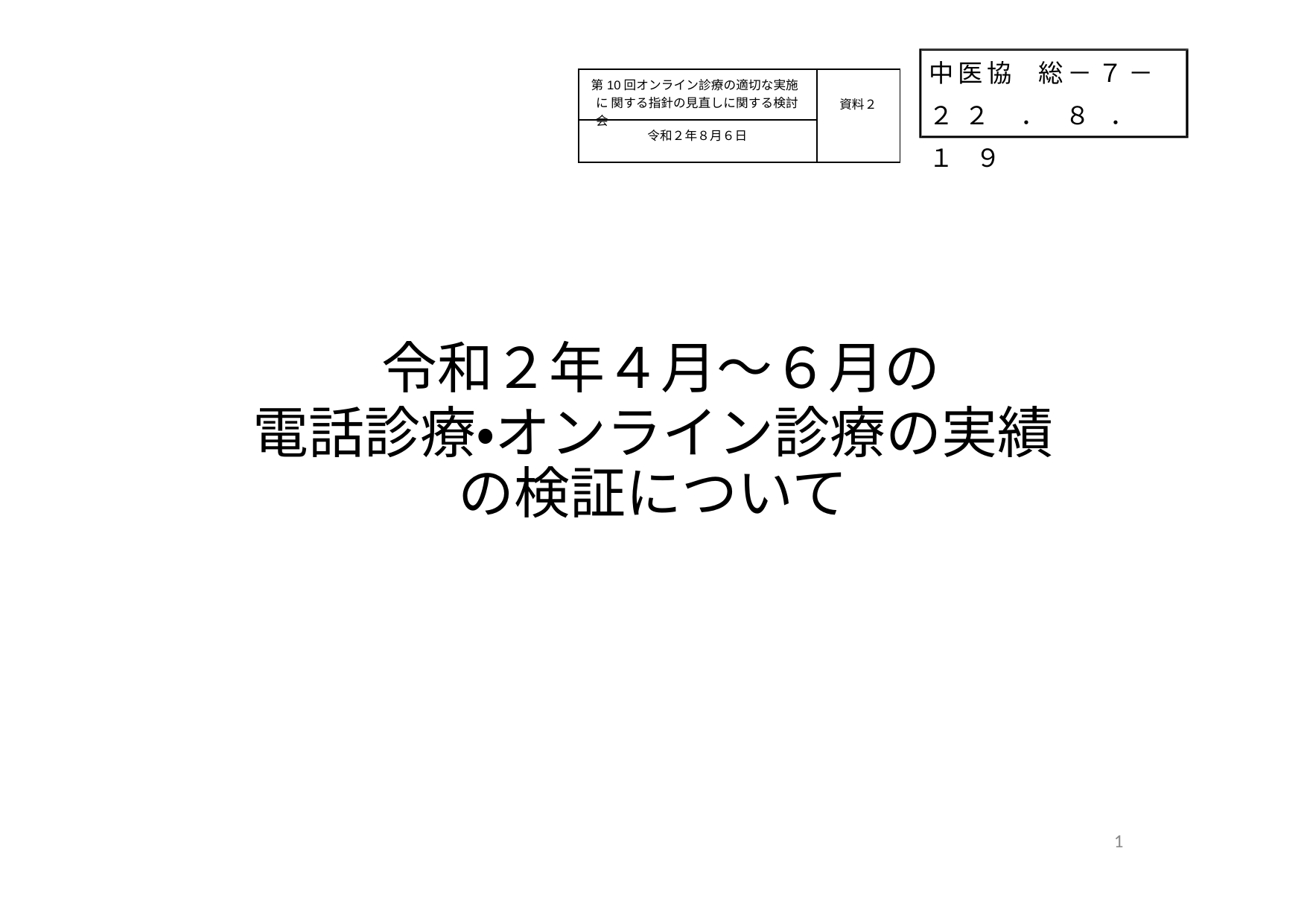

中医協		総－ ７ － ２  ２	．	８	．	１	９

| 第10回オンライン診療の適切な実施に 関する指針の見直しに関する検討会 | 資料２ |
| --- | --- |
| 令和２年８月６日 |  |
# 令和２年４月～６月の
電話診療・オンライン診療の実績 の検証について
1